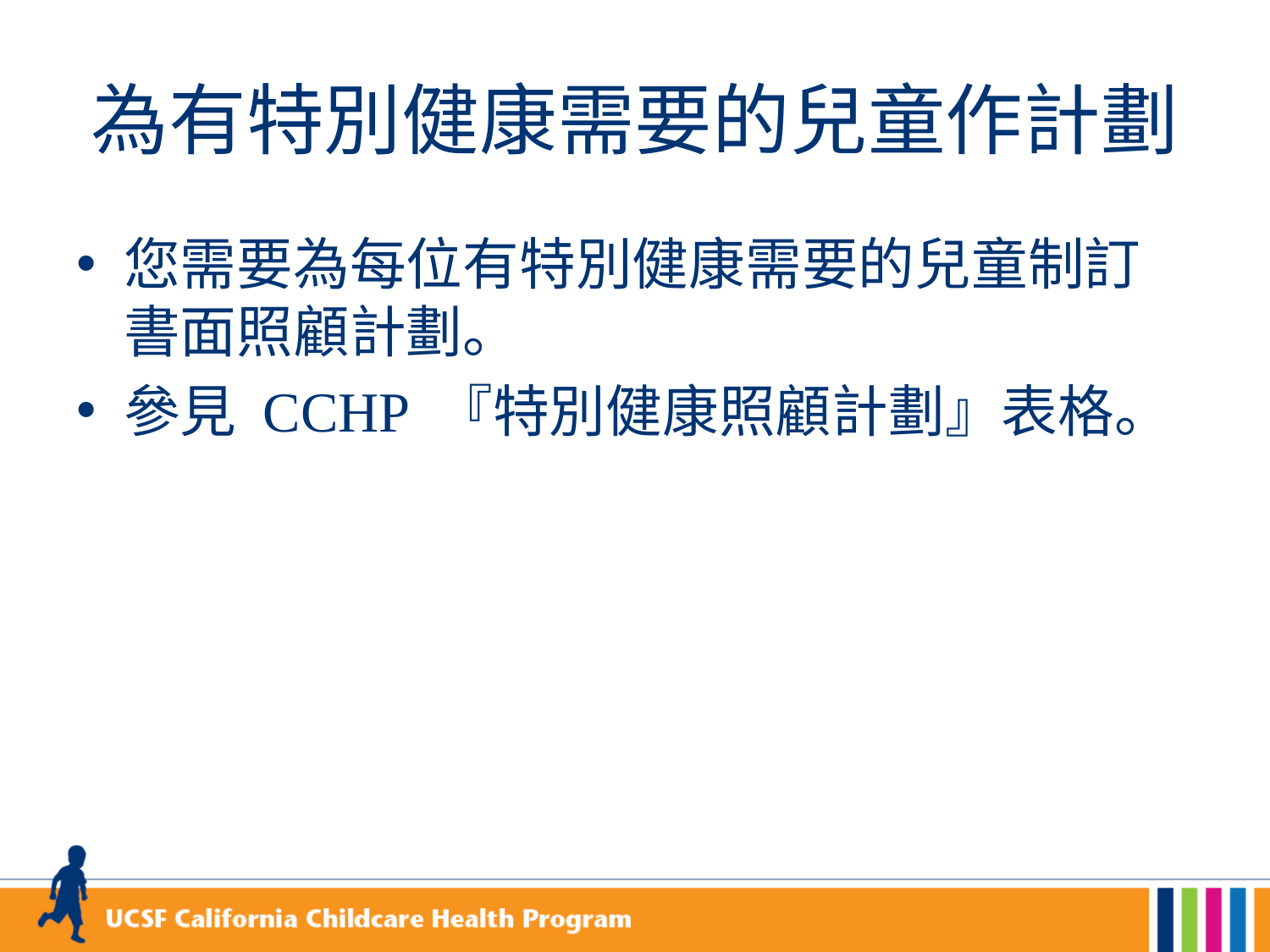

# 為有特別健康需要的兒童作計劃
您需要為每位有特別健康需要的兒童制訂書面照顧計劃。
參見 CCHP 『特別健康照顧計劃』表格。